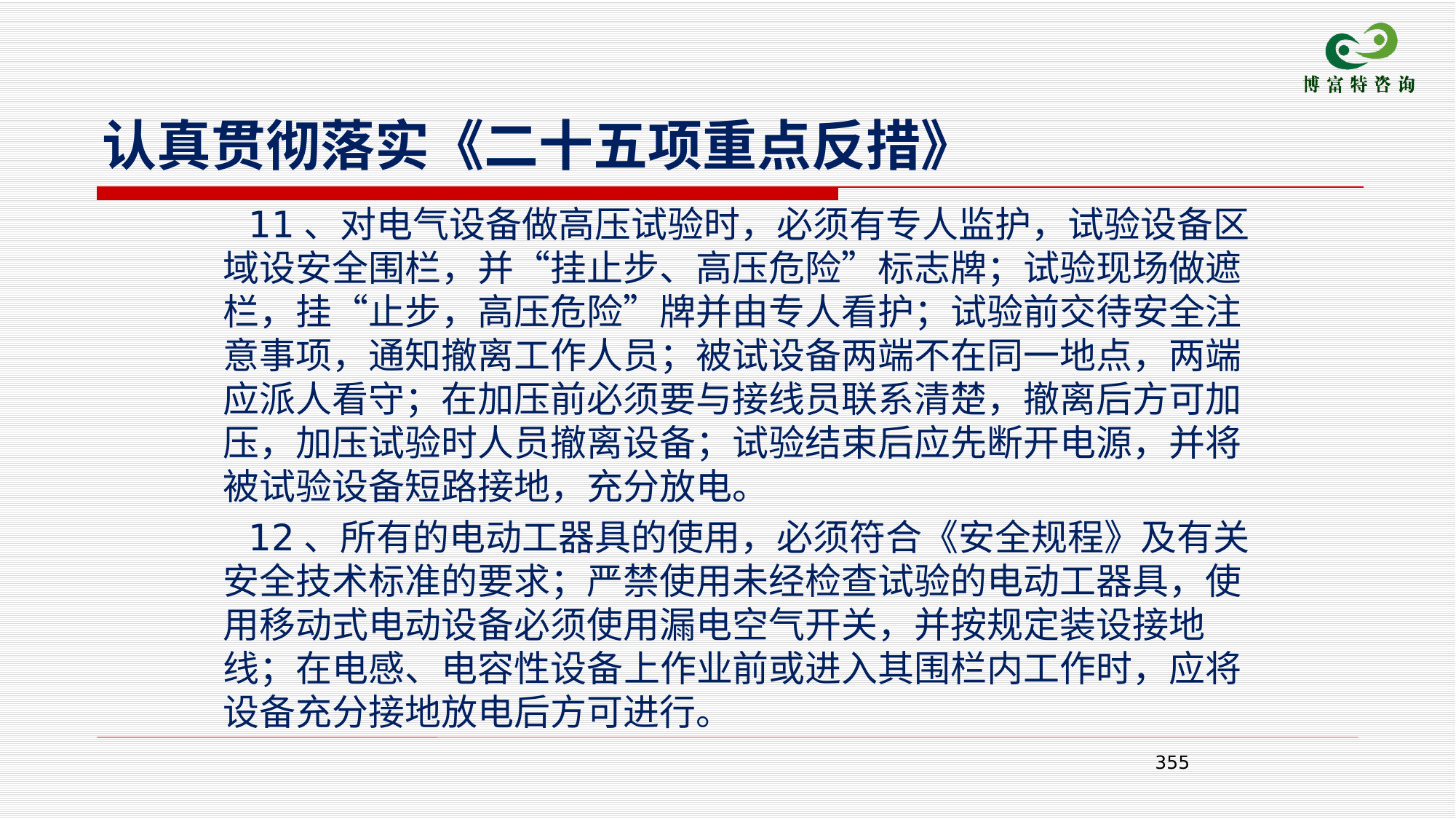

认真贯彻落实《二十五项重点反措》
       11、对电气设备做高压试验时，必须有专人监护，试验设备区域设安全围栏，并“挂止步、高压危险”标志牌；试验现场做遮栏，挂“止步，高压危险”牌并由专人看护；试验前交待安全注意事项，通知撤离工作人员；被试设备两端不在同一地点，两端应派人看守；在加压前必须要与接线员联系清楚，撤离后方可加压，加压试验时人员撤离设备；试验结束后应先断开电源，并将被试验设备短路接地，充分放电。
       12、所有的电动工器具的使用，必须符合《安全规程》及有关安全技术标准的要求；严禁使用未经检查试验的电动工器具，使用移动式电动设备必须使用漏电空气开关，并按规定装设接地线；在电感、电容性设备上作业前或进入其围栏内工作时，应将设备充分接地放电后方可进行。

355